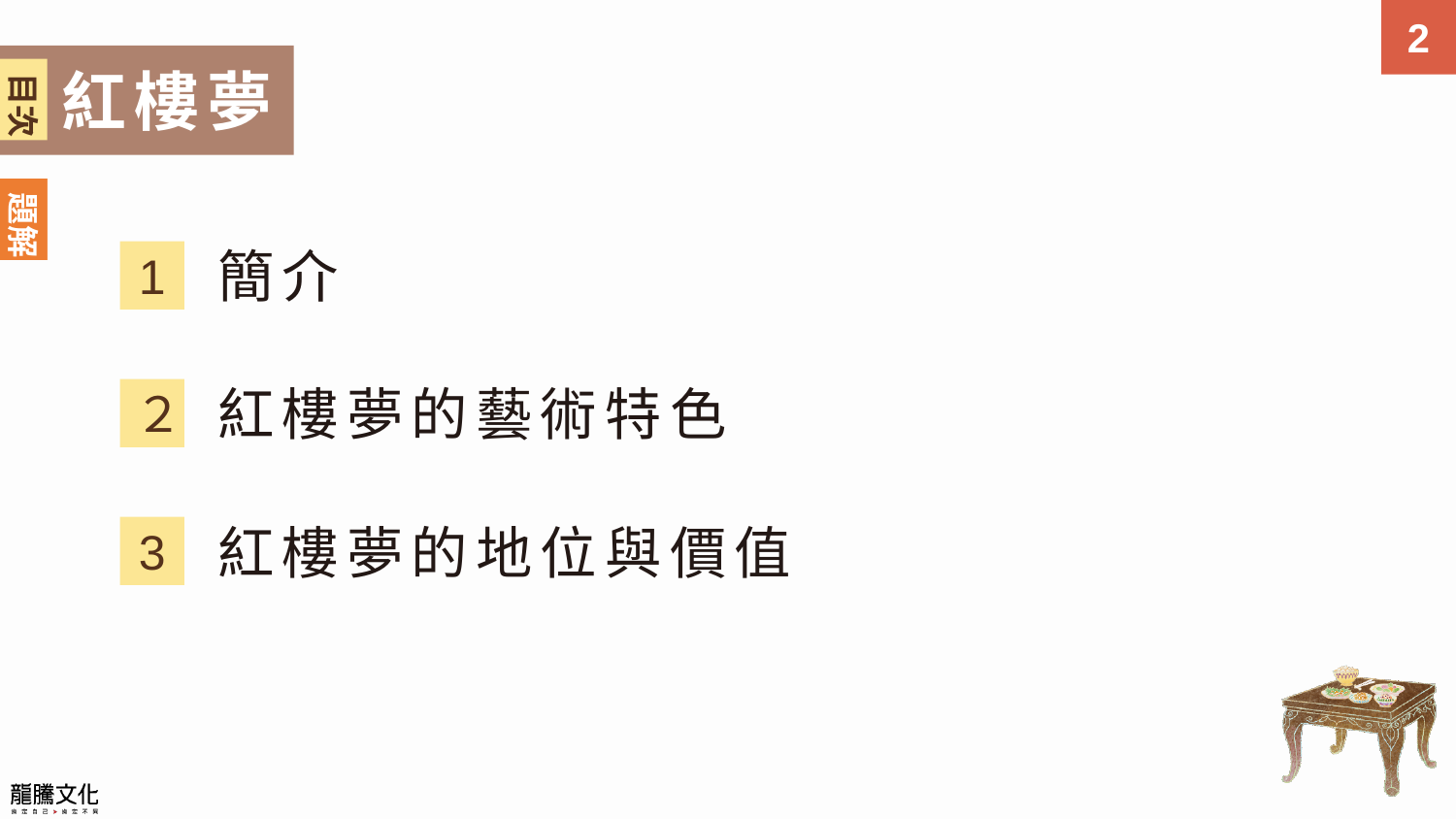

紅樓夢
目次
題解
簡介

1
紅樓夢的藝術特色

２
紅樓夢的地位與價值

3